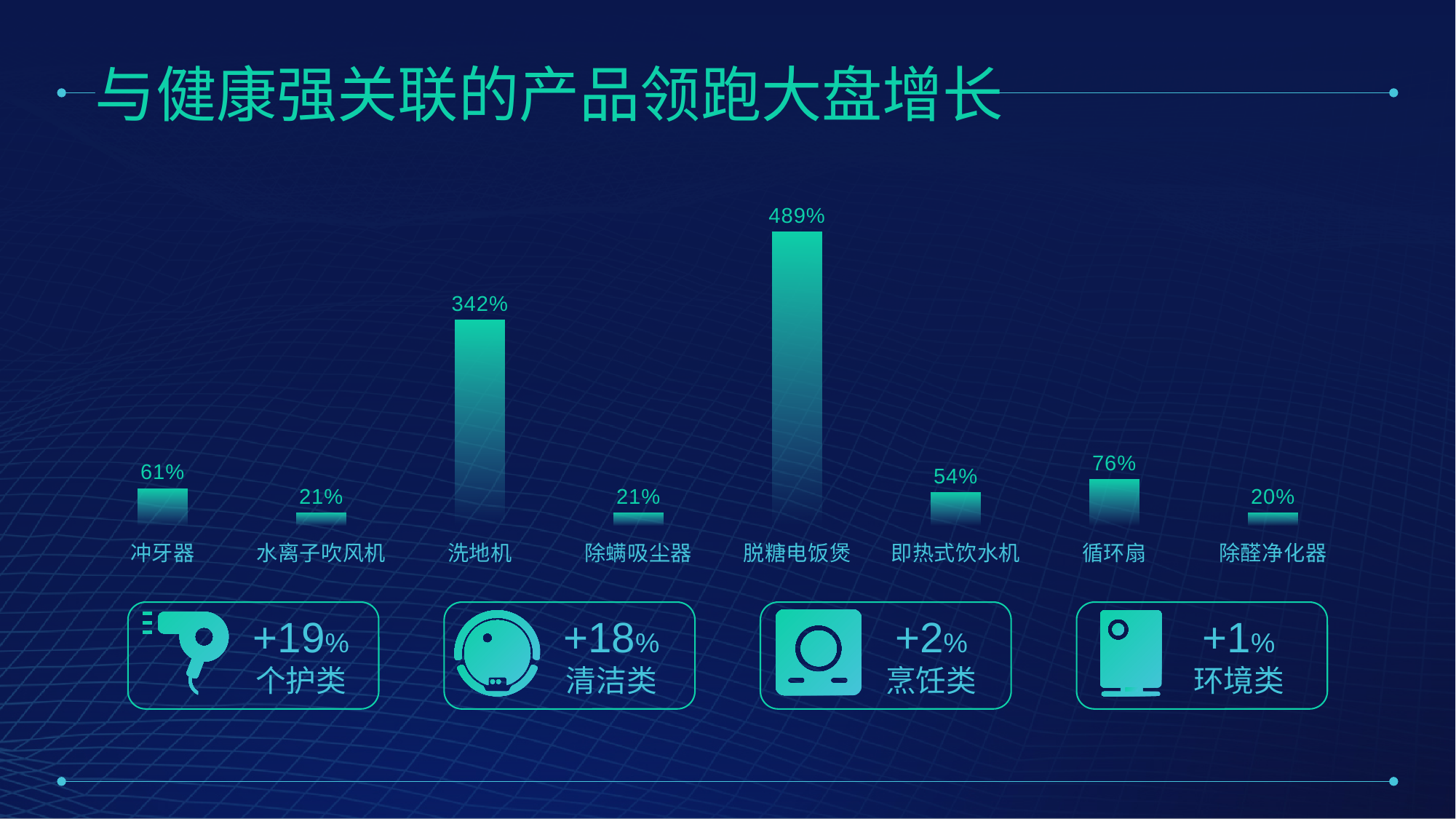

与健康强关联的产品领跑大盘增长

### Chart

| Category |  |
|---|---|
| 冲牙器 | 0.61 |
| 水离子吹风机 | 0.21 |
| 洗地机 | 3.42 |
| 除螨吸尘器 | 0.21 |
| 脱糖电饭煲 | 4.89 |
| 即热式饮水机 | 0.54 |
| 循环扇 | 0.76 |
| 除醛净化器 | 0.2 |

+19%
个护类
+18%
清洁类
+2%
烹饪类

+1%
环境类